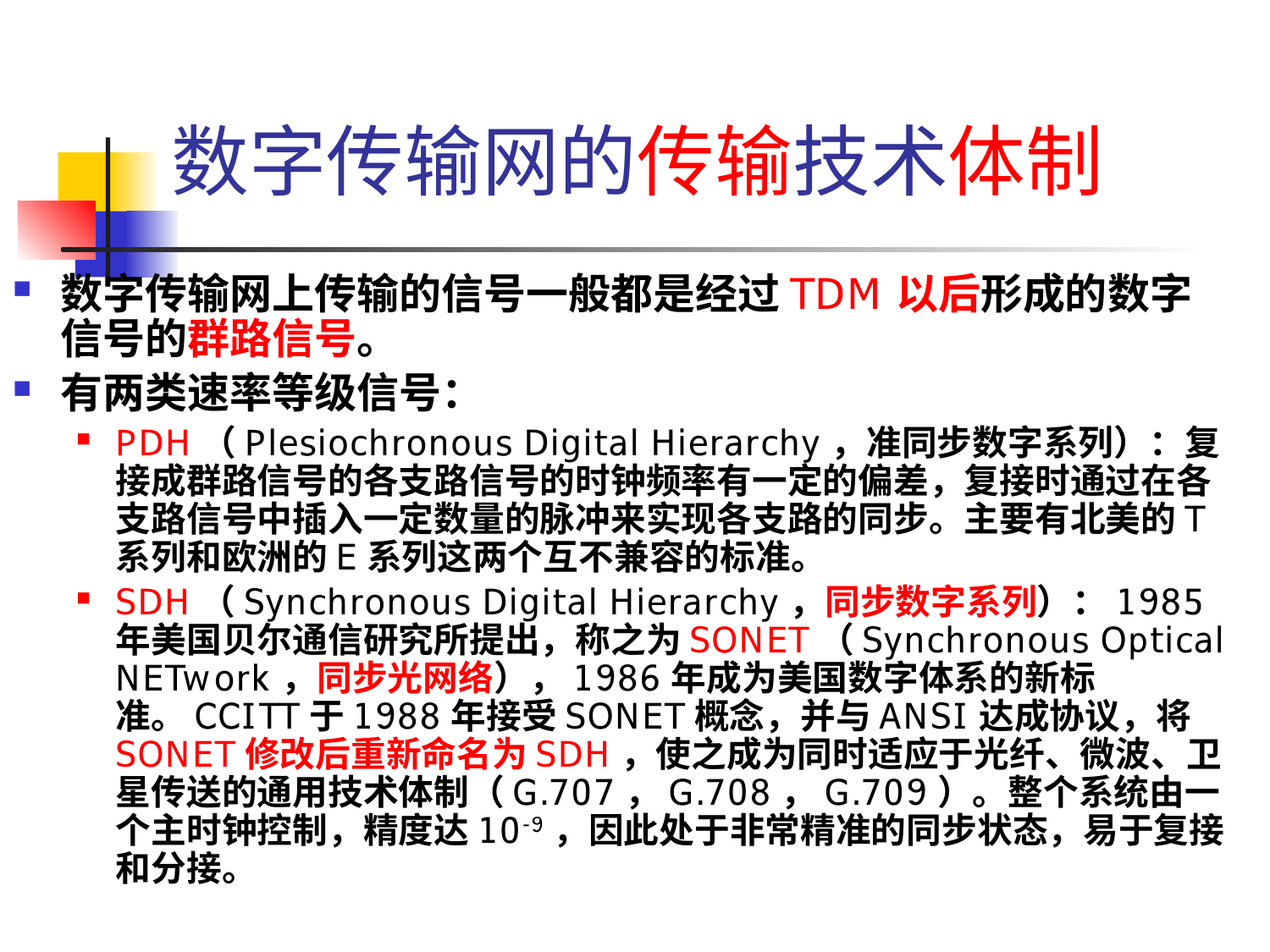

# 数字传输网的传输技术体制
数字传输网上传输的信号一般都是经过TDM以后形成的数字信号的群路信号。
有两类速率等级信号：
PDH（Plesiochronous Digital Hierarchy，准同步数字系列）：复接成群路信号的各支路信号的时钟频率有一定的偏差，复接时通过在各支路信号中插入一定数量的脉冲来实现各支路的同步。主要有北美的T系列和欧洲的E系列这两个互不兼容的标准。
SDH（Synchronous Digital Hierarchy，同步数字系列）：1985年美国贝尔通信研究所提出，称之为SONET（Synchronous Optical NETwork，同步光网络），1986年成为美国数字体系的新标准。CCITT于1988年接受SONET概念，并与ANSI达成协议，将SONET修改后重新命名为SDH，使之成为同时适应于光纤、微波、卫星传送的通用技术体制（G.707，G.708，G.709）。整个系统由一个主时钟控制，精度达10-9，因此处于非常精准的同步状态，易于复接和分接。